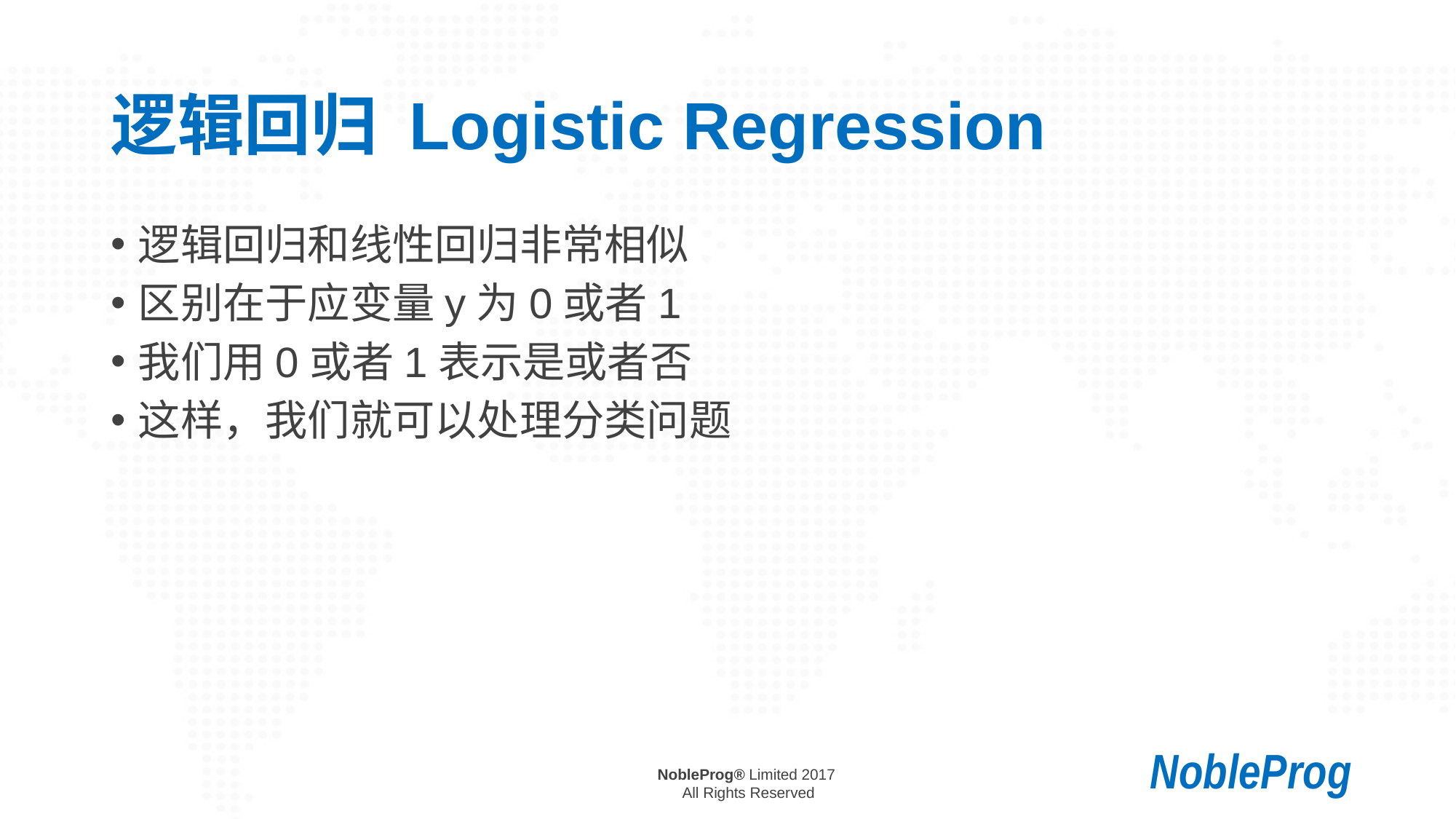

# 逻辑回归 Logistic Regression
逻辑回归和线性回归非常相似
区别在于应变量y为0或者1
我们用0或者1表示是或者否
这样，我们就可以处理分类问题